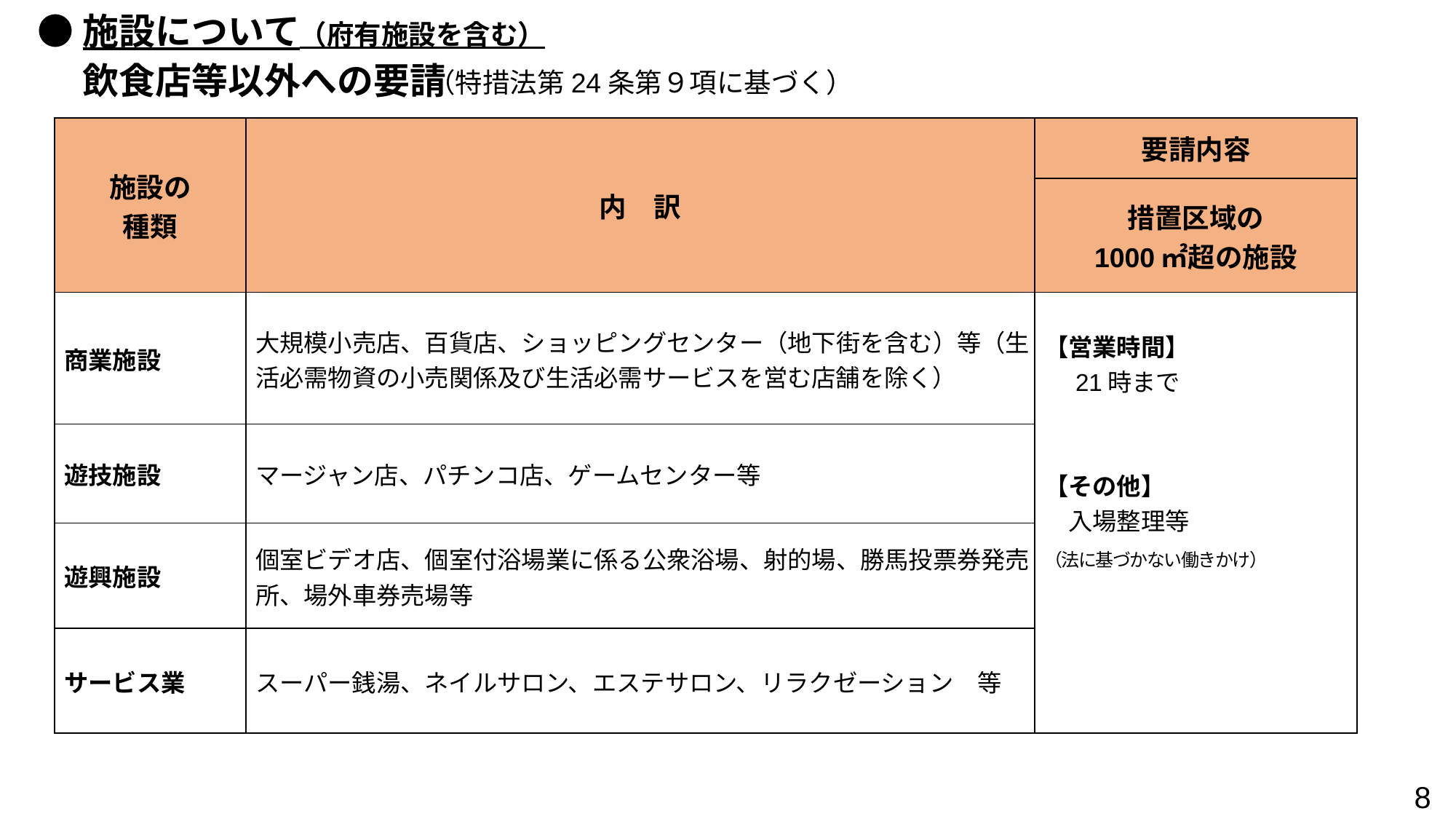

●施設について（府有施設を含む）

飲食店等以外への要請
（特措法第24条第９項に基づく）
| 施設の 種類 | 内　訳 | 要請内容 |
| --- | --- | --- |
|  |  | 措置区域の 1000㎡超の施設 |
| 商業施設 | 大規模小売店、百貨店、ショッピングセンター（地下街を含む）等（生活必需物資の小売関係及び生活必需サービスを営む店舗を除く） | 【営業時間】 　21時まで 【その他】 　入場整理等 （法に基づかない働きかけ） |
| 遊技施設 | マージャン店、パチンコ店、ゲームセンター等 |  |
| 遊興施設 | 個室ビデオ店、個室付浴場業に係る公衆浴場、射的場、勝馬投票券発売所、場外車券売場等 |  |
| サービス業 | スーパー銭湯、ネイルサロン、エステサロン、リラクゼーション　等 |  |
8